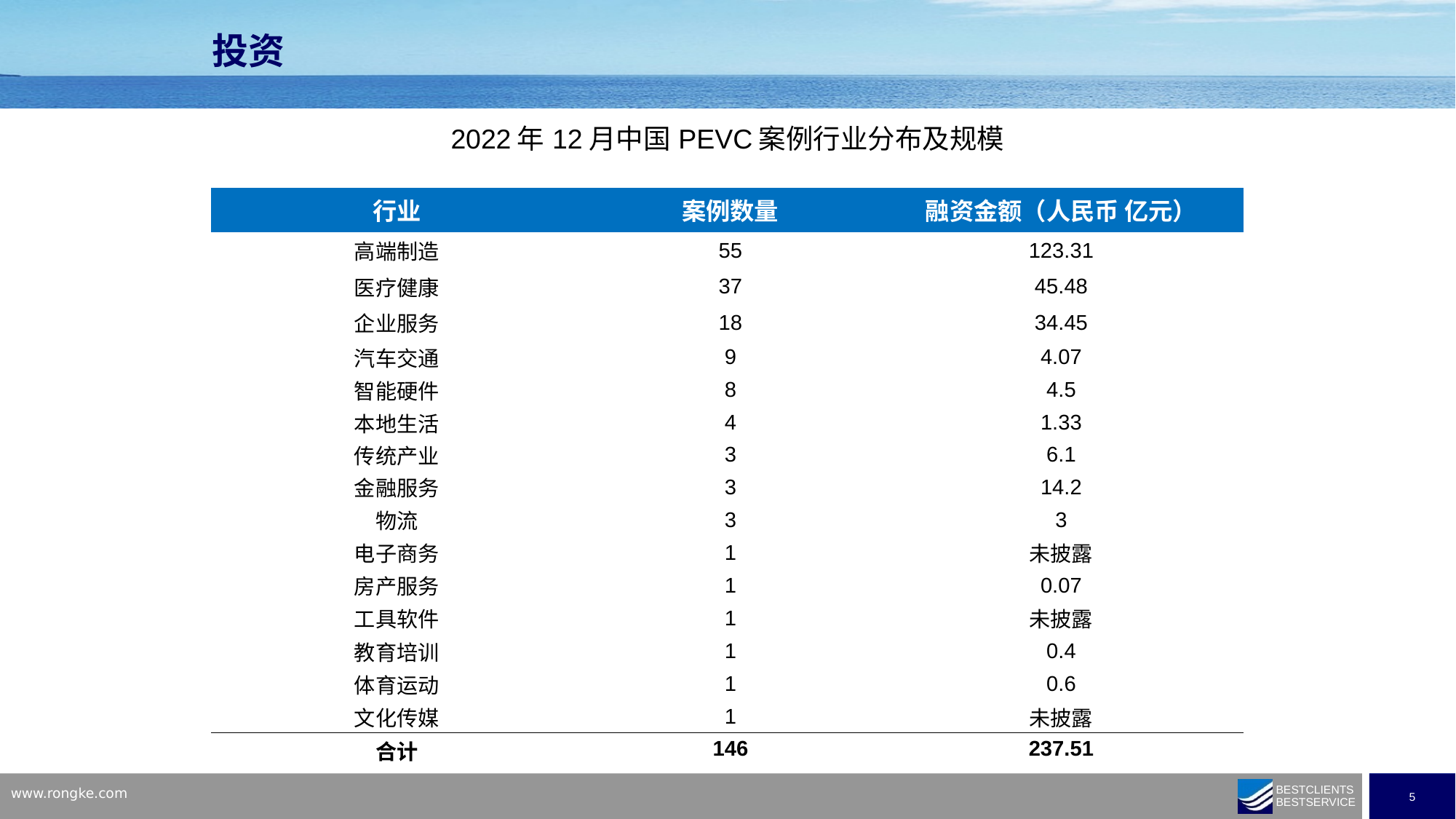

投资
| 2022年12月中国PEVC案例行业分布及规模 |  |  |
| --- | --- | --- |
| 行业 | 案例数量 | 融资金额（人民币 亿元） |
| 高端制造 | 55 | 123.31 |
| 医疗健康 | 37 | 45.48 |
| 企业服务 | 18 | 34.45 |
| 汽车交通 | 9 | 4.07 |
| 智能硬件 | 8 | 4.5 |
| 本地生活 | 4 | 1.33 |
| 传统产业 | 3 | 6.1 |
| 金融服务 | 3 | 14.2 |
| 物流 | 3 | 3 |
| 电子商务 | 1 | 未披露 |
| 房产服务 | 1 | 0.07 |
| 工具软件 | 1 | 未披露 |
| 教育培训 | 1 | 0.4 |
| 体育运动 | 1 | 0.6 |
| 文化传媒 | 1 | 未披露 |
| 合计 | 146 | 237.51 |